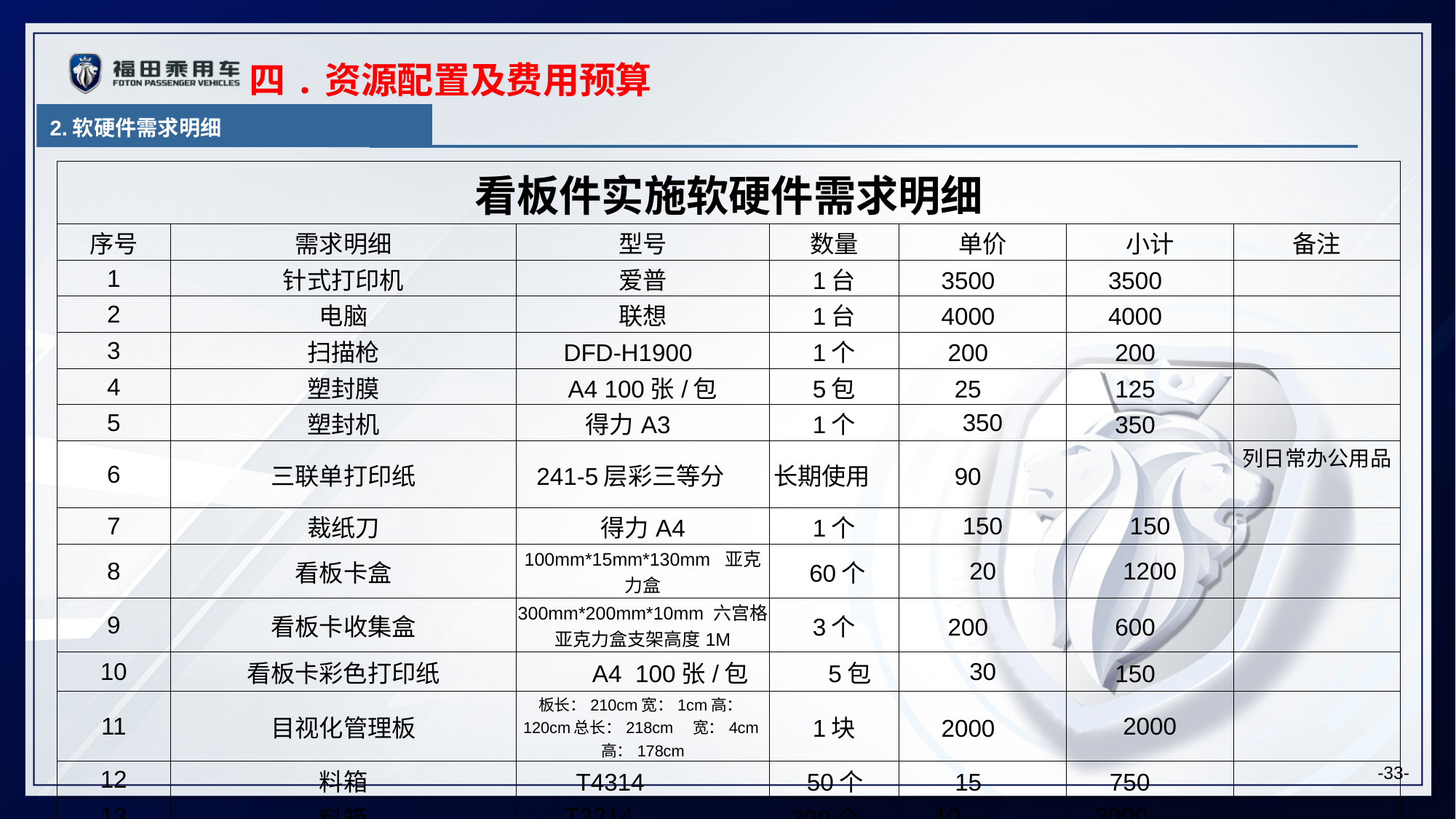

四.资源配置及费用预算

2.软硬件需求明细
| 看板件实施软硬件需求明细 |  |  |  |  |  |  |
| --- | --- | --- | --- | --- | --- | --- |
| 序号 | 需求明细 | 型号 | 数量 | 单价 | 小计 | 备注 |
| 1 | 针式打印机 | 爱普 | 1台 | 3500 | 3500 |  |
| 2 | 电脑 | 联想 | 1台 | 4000 | 4000 |  |
| 3 | 扫描枪 | DFD-H1900 | 1个 | 200 | 200 |  |
| 4 | 塑封膜 | A4 100张/包 | 5包 | 25 | 125 |  |
| 5 | 塑封机 | 得力A3 | 1个 | 350 | 350 |  |
| 6 | 三联单打印纸 | 241-5层彩三等分 | 长期使用 | 90 |  | 列日常办公用品 |
| 7 | 裁纸刀 | 得力A4 | 1个 | 150 | 150 |  |
| 8 | 看板卡盒 | 100mm\*15mm\*130mm 亚克力盒 | 60个 | 20 | 1200 |  |
| 9 | 看板卡收集盒 | 300mm\*200mm\*10mm 六宫格 亚克力盒支架高度1M | 3个 | 200 | 600 |  |
| 10 | 看板卡彩色打印纸 | A4 100张/包 | 5包 | 30 | 150 |  |
| 11 | 目视化管理板 | 板长：210cm宽：1cm高：120cm总长：218cm　宽：4cm高：178cm | 1块 | 2000 | 2000 |  |
| 12 | 料箱 | T4314 | 50个 | 15 | 750 |  |
| 13 | 料箱 | T3214 | 300个 | 10 | 3000 |  |
| 合计： |  |  |  |  | 16025 |  |